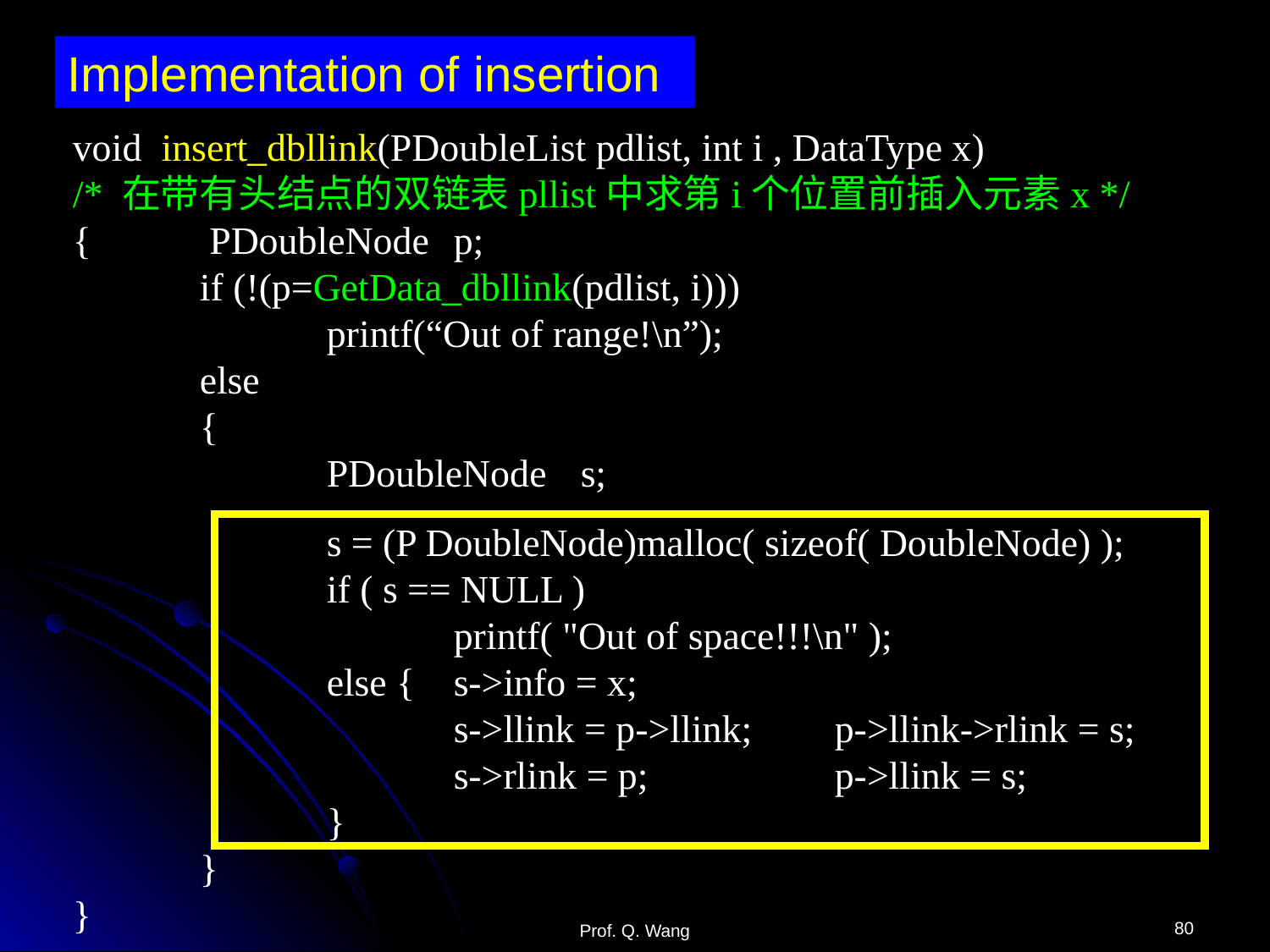

Implementation of insertion
void  insert_dbllink(PDoubleList pdlist, int i , DataType x)
/* 在带有头结点的双链表pllist中求第i个位置前插入元素x */
{	 PDoubleNode	p;
	if (!(p=GetData_dbllink(pdlist, i)))
		printf(“Out of range!\n”);
	else
	{
		PDoubleNode	s;
		s = (P DoubleNode)malloc( sizeof( DoubleNode) );
  		if ( s == NULL )
	 		printf( "Out of space!!!\n" );
      		else {	s->info = x;
			s->llink = p->llink;	p->llink->rlink = s;
			s->rlink = p;		p->llink = s;
		}
	}
}

80

Prof. Q. Wang